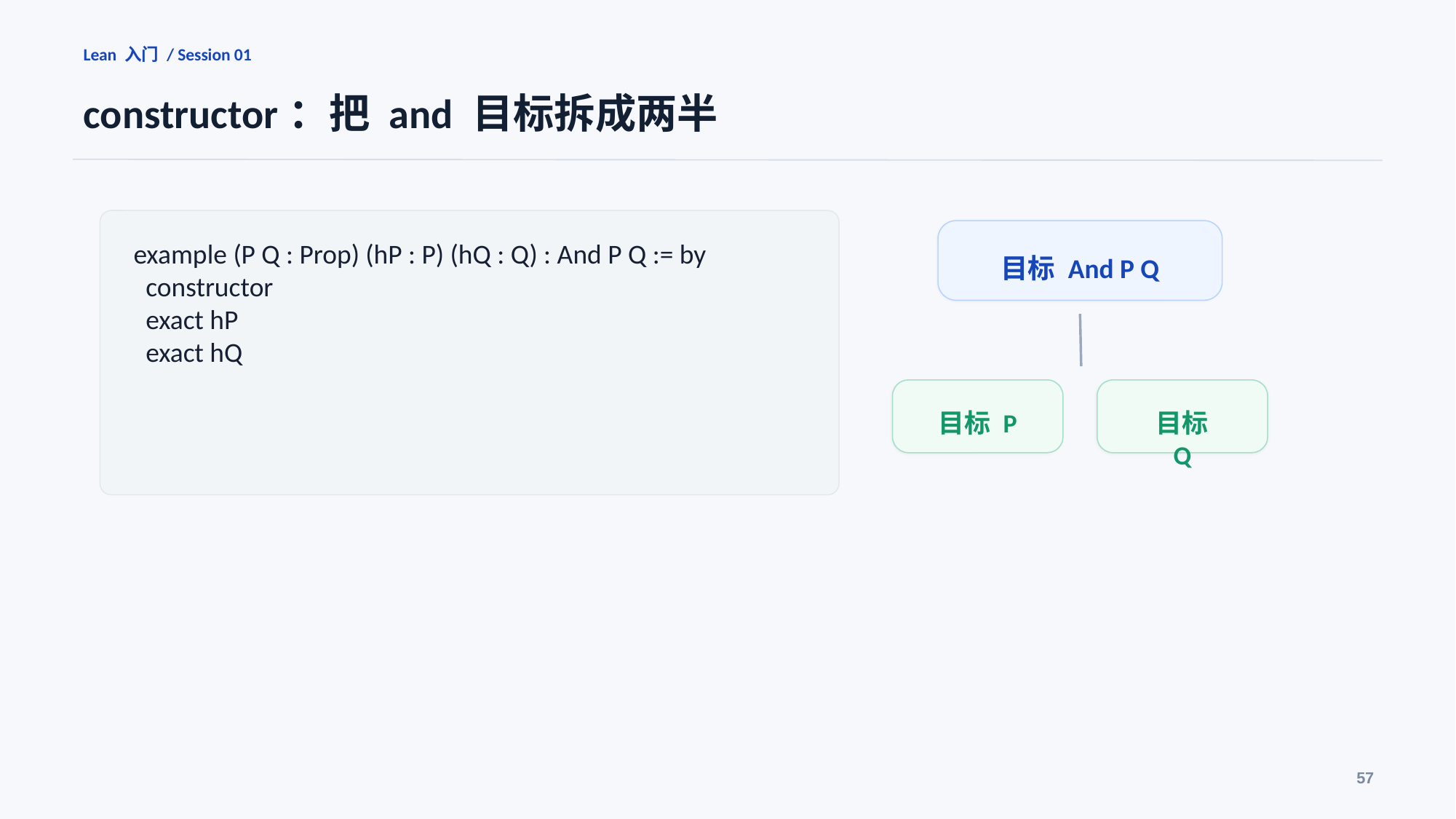

Lean 入门 / Session 01
constructor：把 and 目标拆成两半

example (P Q : Prop) (hP : P) (hQ : Q) : And P Q := by
  constructor
  exact hP
  exact hQ
目标 And P Q

目标 P
目标 Q
57